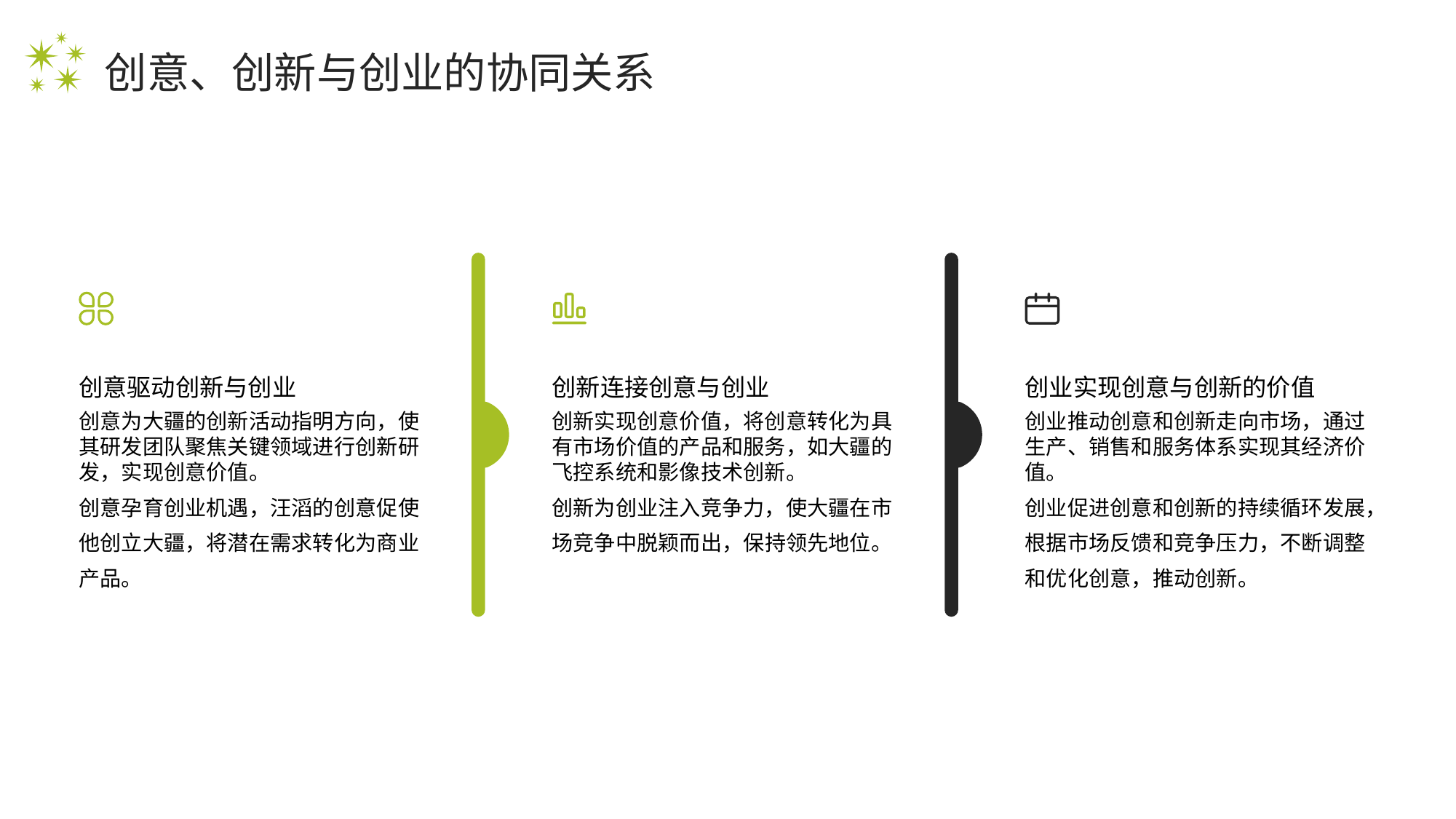

创意、创新与创业的协同关系

创意驱动创新与创业
创新连接创意与创业
创业实现创意与创新的价值
创意为大疆的创新活动指明方向，使其研发团队聚焦关键领域进行创新研发，实现创意价值。
创意孕育创业机遇，汪滔的创意促使他创立大疆，将潜在需求转化为商业产品。
创新实现创意价值，将创意转化为具有市场价值的产品和服务，如大疆的飞控系统和影像技术创新。
创新为创业注入竞争力，使大疆在市场竞争中脱颖而出，保持领先地位。
创业推动创意和创新走向市场，通过生产、销售和服务体系实现其经济价值。
创业促进创意和创新的持续循环发展，根据市场反馈和竞争压力，不断调整和优化创意，推动创新。